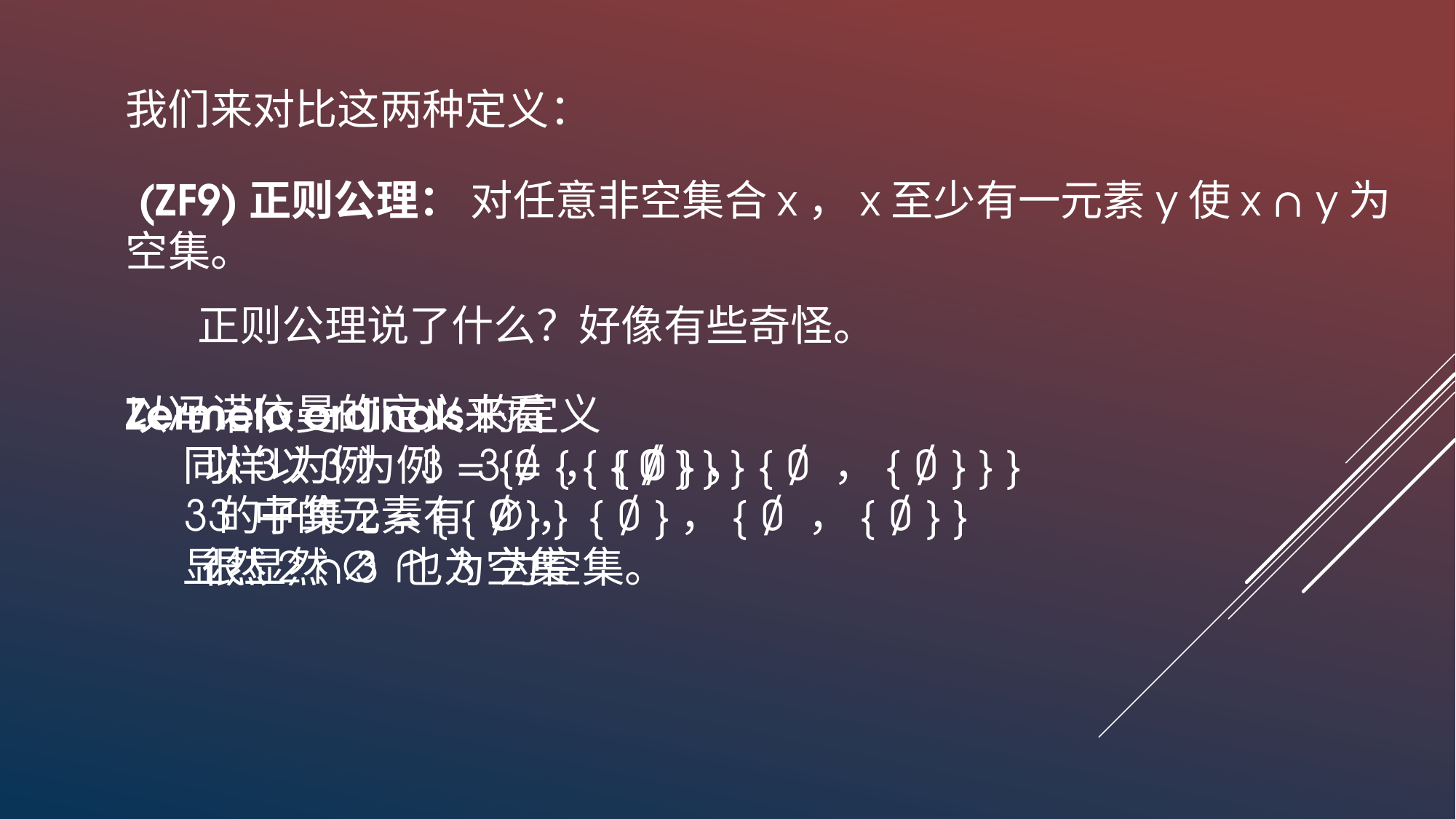

我们来对比这两种定义：
 (ZF9)正则公理： 对任意非空集合x，x至少有一元素y使x ∩ y为空集。
正则公理说了什么？好像有些奇怪。
以冯诺依曼的定义来看
       以3为例    3 = {∅ ，{ ∅ }，{ ∅ ，{ ∅ } } }
       3 中的元素有  ∅ ，{ ∅ }，{ ∅ ，{ ∅ } }
       很显然 ∅ ∩ 3 为空集。
Zermelo ordinals的定义
     同样以3为例   3 = { { { ∅ } } }
     3的子集2 = { { ∅ } }
     显然2 ∩ 3 也为空集